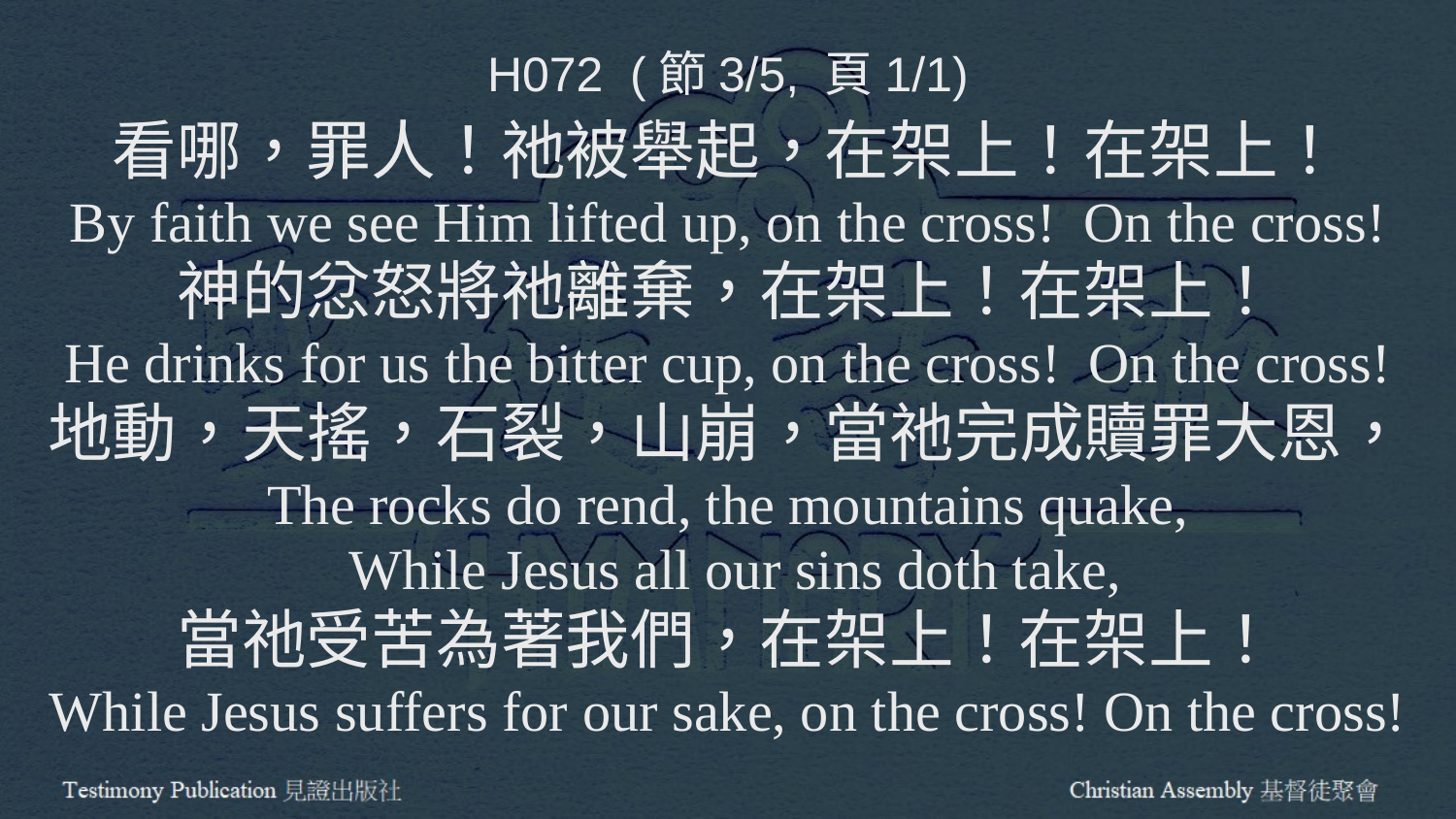

H072  (節3/5, 頁1/1)
看哪，罪人！祂被舉起，在架上！在架上！
By faith we see Him lifted up, on the cross!  On the cross!
神的忿怒將祂離棄，在架上！在架上！
He drinks for us the bitter cup, on the cross!  On the cross!
地動，天搖，石裂，山崩，當祂完成贖罪大恩，
The rocks do rend, the mountains quake,
 While Jesus all our sins doth take,
當祂受苦為著我們，在架上！在架上！
While Jesus suffers for our sake, on the cross! On the cross!